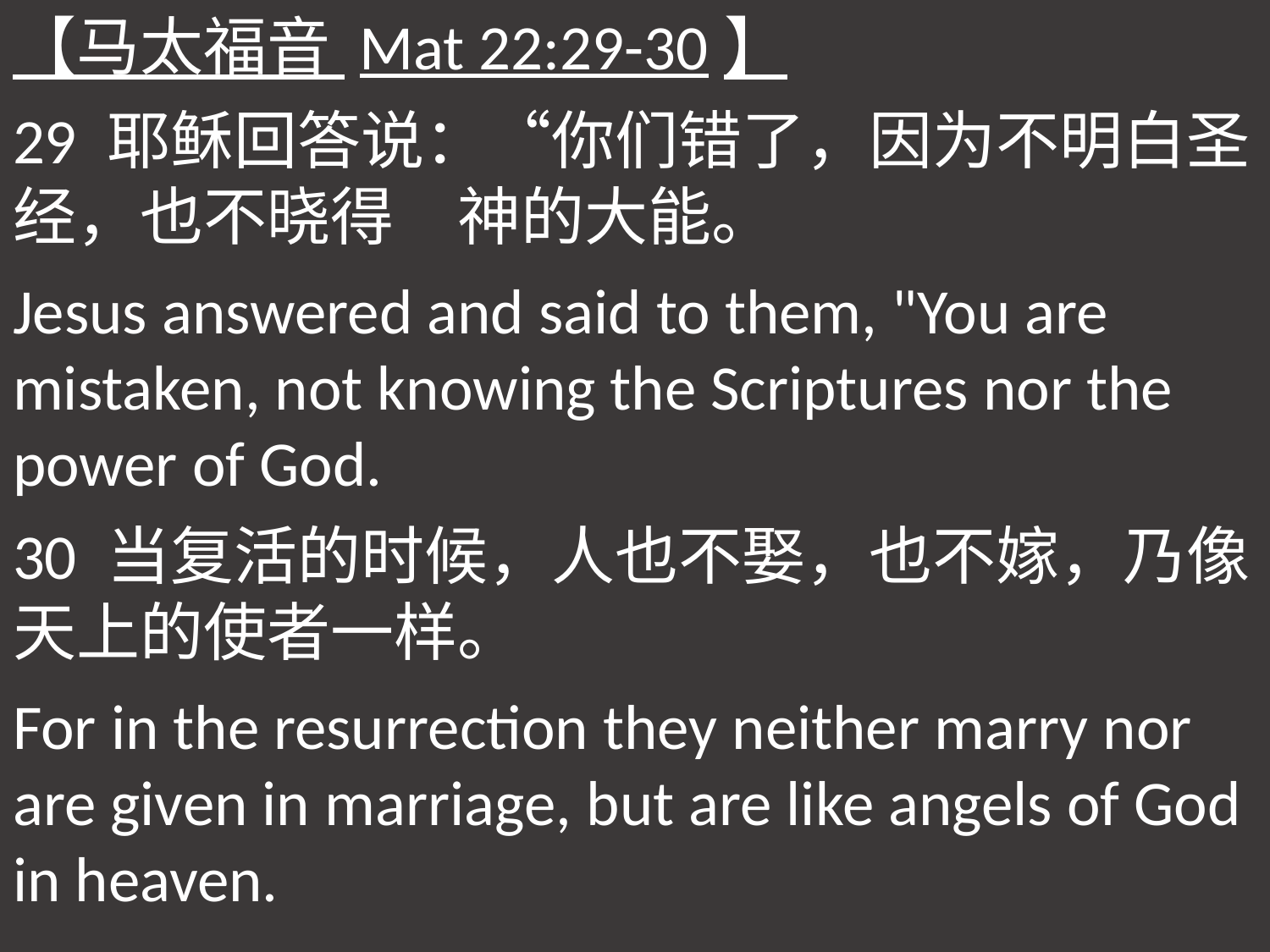

【马太福音 Mat 22:29-30】
29 耶稣回答说：“你们错了，因为不明白圣经，也不晓得　神的大能。
Jesus answered and said to them, "You are mistaken, not knowing the Scriptures nor the power of God.
30 当复活的时候，人也不娶，也不嫁，乃像天上的使者一样。
For in the resurrection they neither marry nor are given in marriage, but are like angels of God in heaven.